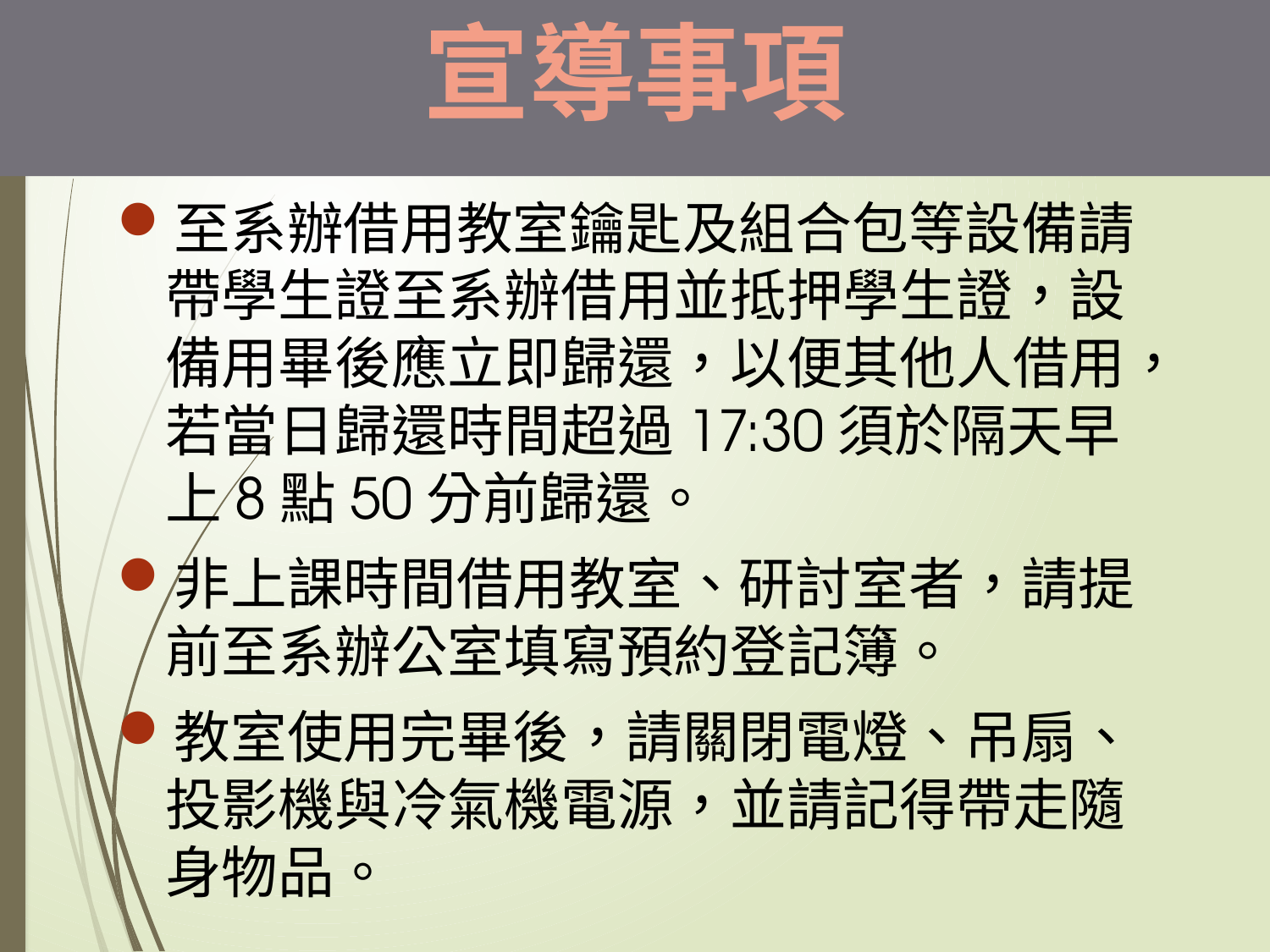

# 宣導事項
至系辦借用教室鑰匙及組合包等設備請帶學生證至系辦借用並抵押學生證，設備用畢後應立即歸還，以便其他人借用，若當日歸還時間超過17:30須於隔天早上8點50分前歸還。
非上課時間借用教室、研討室者，請提前至系辦公室填寫預約登記簿。
教室使用完畢後，請關閉電燈、吊扇、投影機與冷氣機電源，並請記得帶走隨身物品。